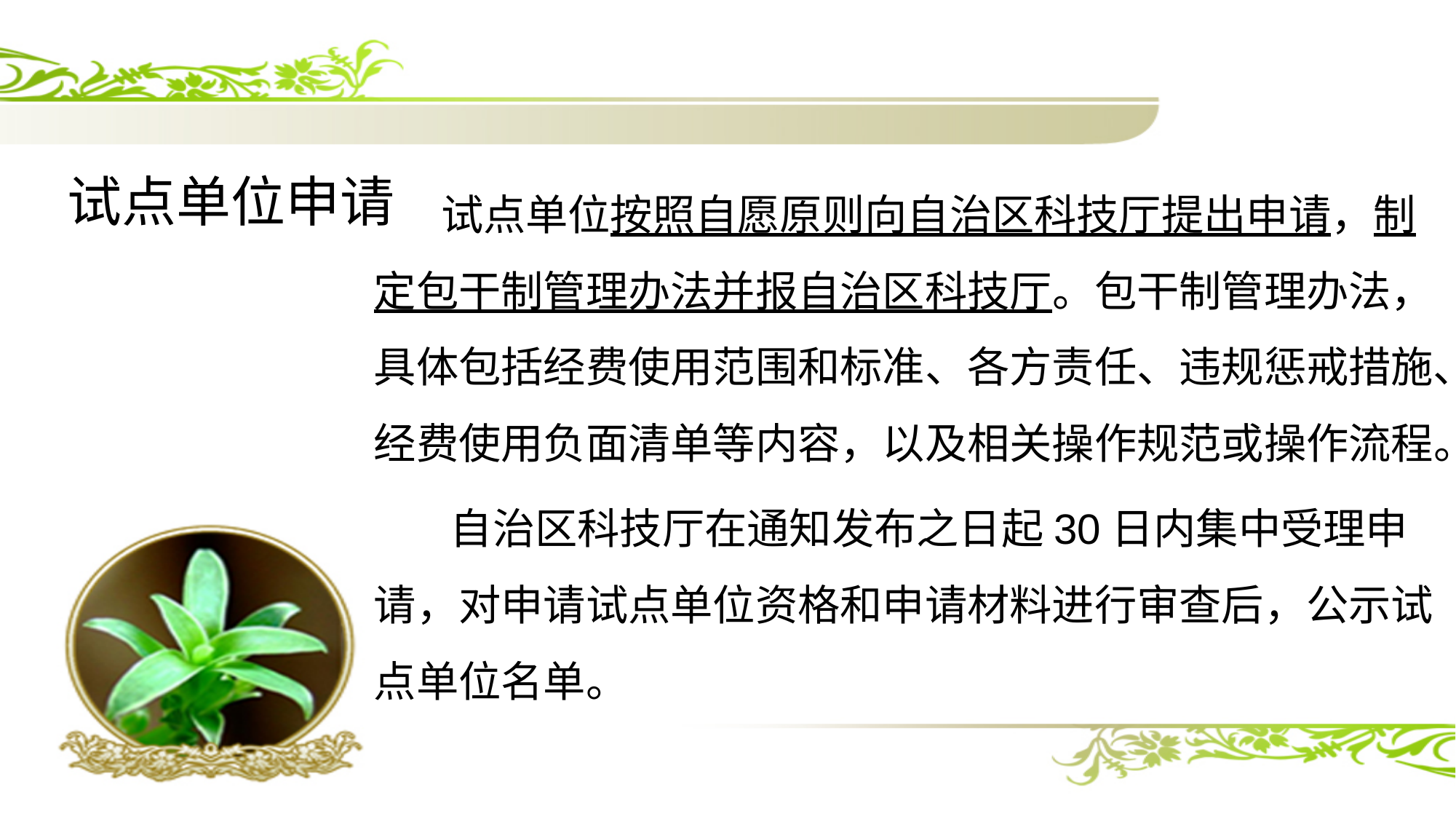

# 试点单位申请
      试点单位按照自愿原则向自治区科技厅提出申请，制定包干制管理办法并报自治区科技厅。包干制管理办法，具体包括经费使用范围和标准、各方责任、违规惩戒措施、经费使用负面清单等内容，以及相关操作规范或操作流程。
       自治区科技厅在通知发布之日起30日内集中受理申请，对申请试点单位资格和申请材料进行审查后，公示试点单位名单。